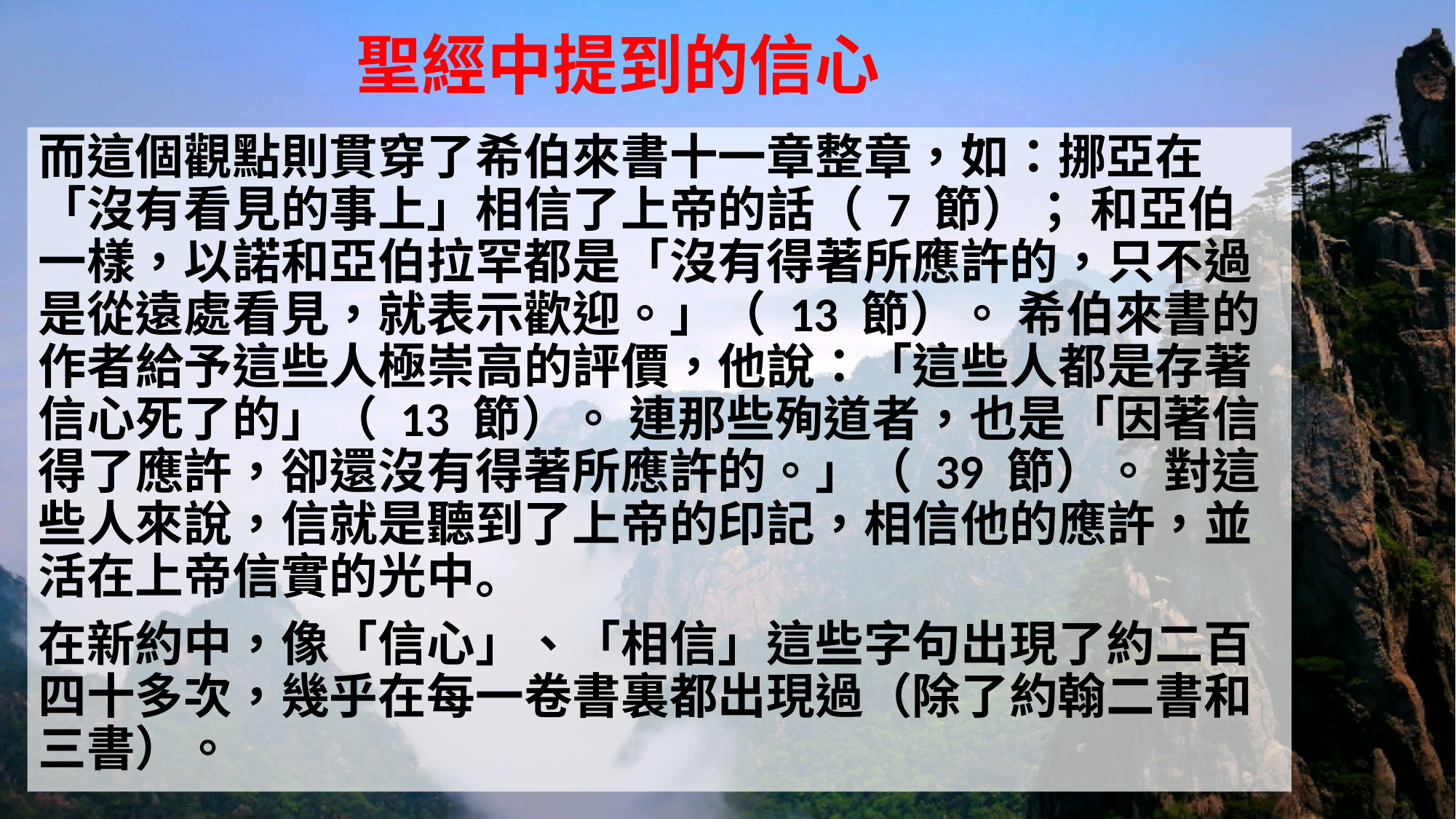

# 聖經中提到的信心
而這個觀點則貫穿了希伯來書十一章整章，如：挪亞在「沒有看見的事上」相信了上帝的話（ 7 節）； 和亞伯一樣，以諾和亞伯拉罕都是「沒有得著所應許的，只不過是從遠處看見，就表示歡迎。」（ 13 節）。 希伯來書的作者給予這些人極崇高的評價，他說：「這些人都是存著信心死了的」（ 13 節）。 連那些殉道者，也是「因著信得了應許，卻還沒有得著所應許的。」（ 39 節）。 對這些人來說，信就是聽到了上帝的印記，相信他的應許，並活在上帝信實的光中。
在新約中，像「信心」、「相信」這些字句出現了約二百四十多次，幾乎在每一卷書裏都出現過（除了約翰二書和三書）。